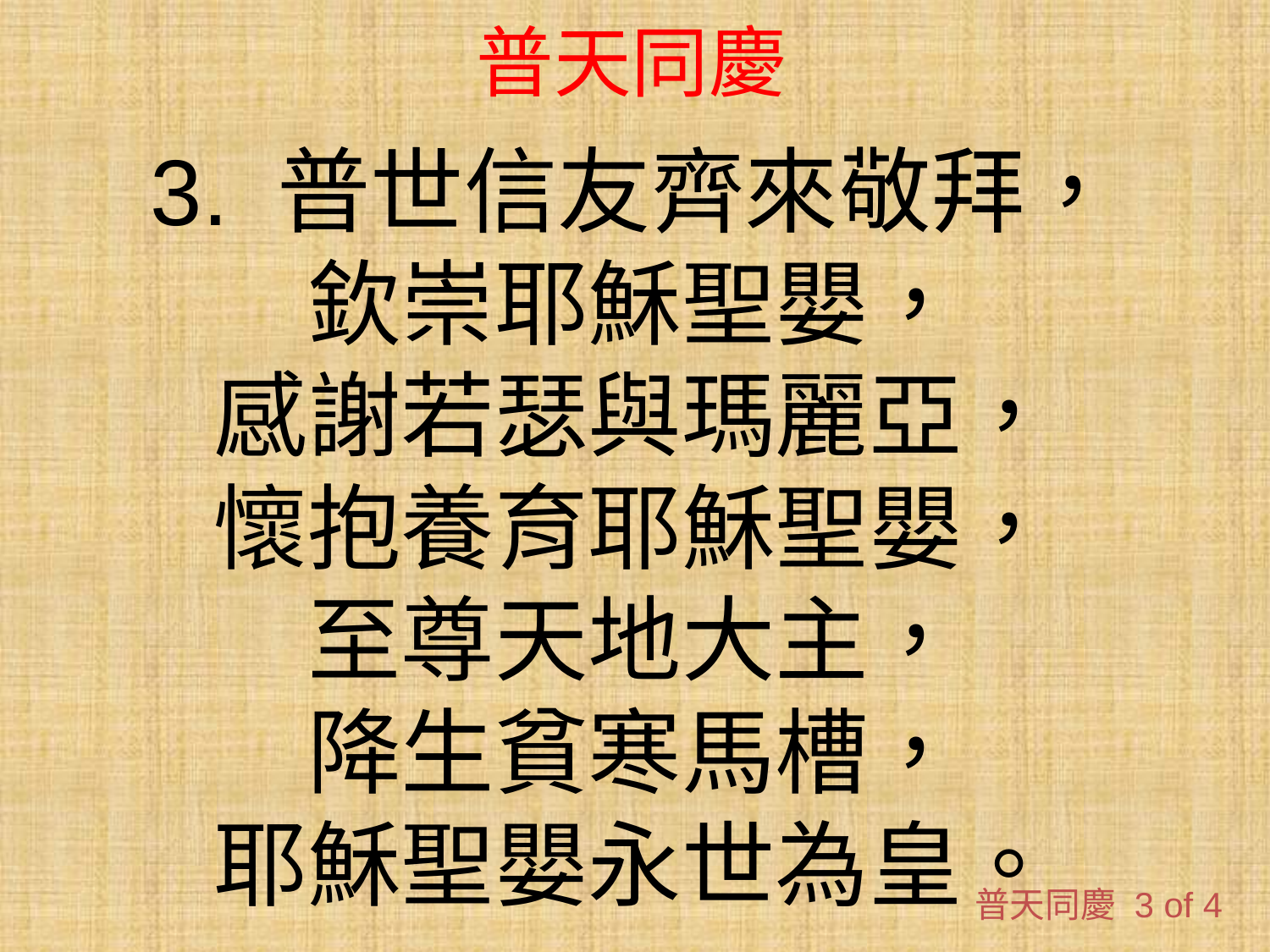

# 普天同慶
3. 普世信友齊來敬拜，
欽崇耶穌聖嬰，
感謝若瑟與瑪麗亞，
懷抱養育耶穌聖嬰，
至尊天地大主，
降生貧寒馬槽，
耶穌聖嬰永世為皇。
普天同慶 3 of 4